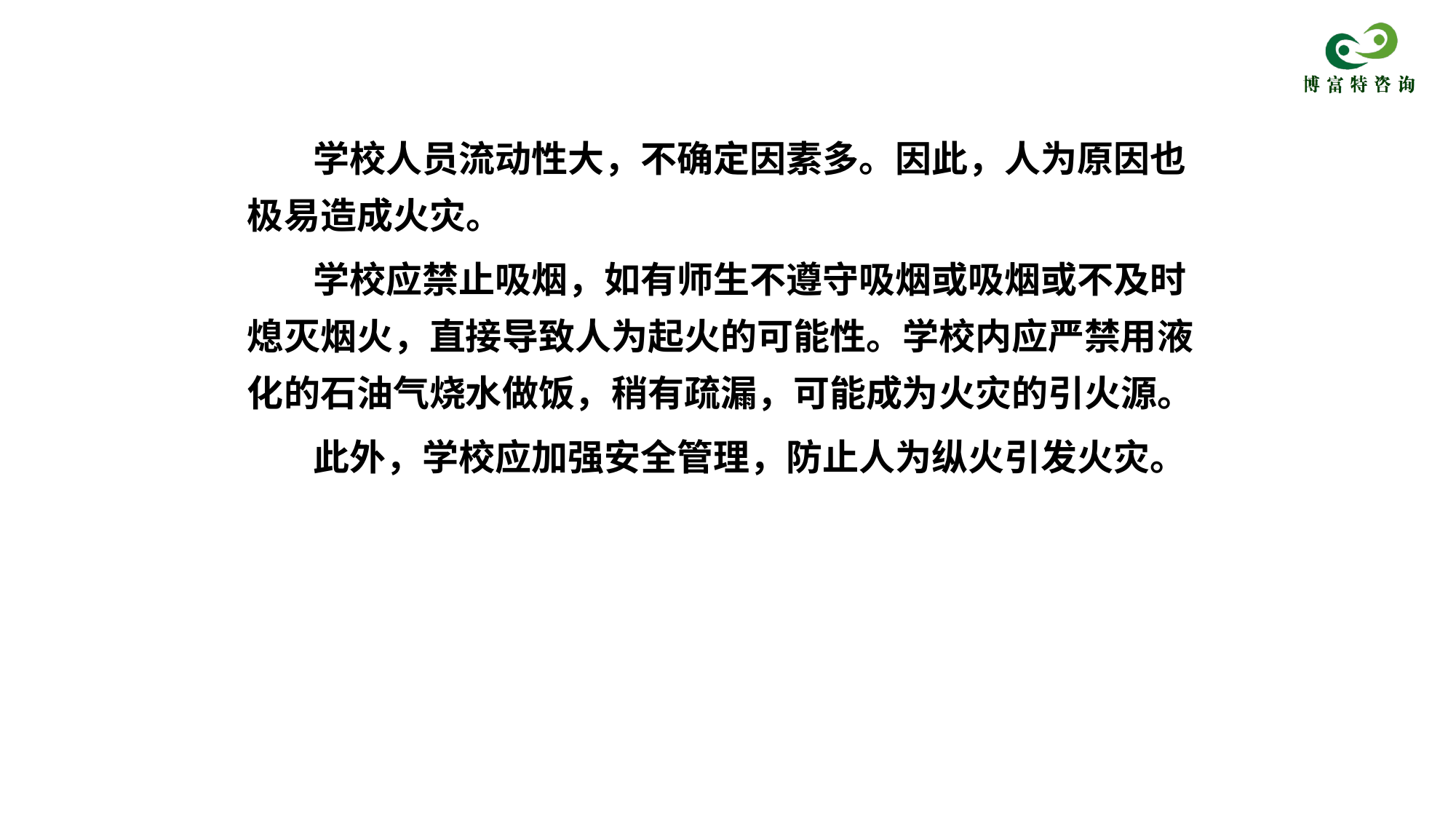

学校人员流动性大，不确定因素多。因此，人为原因也极易造成火灾。
       学校应禁止吸烟，如有师生不遵守吸烟或吸烟或不及时熄灭烟火，直接导致人为起火的可能性。学校内应严禁用液化的石油气烧水做饭，稍有疏漏，可能成为火灾的引火源。
       此外，学校应加强安全管理，防止人为纵火引发火灾。
28